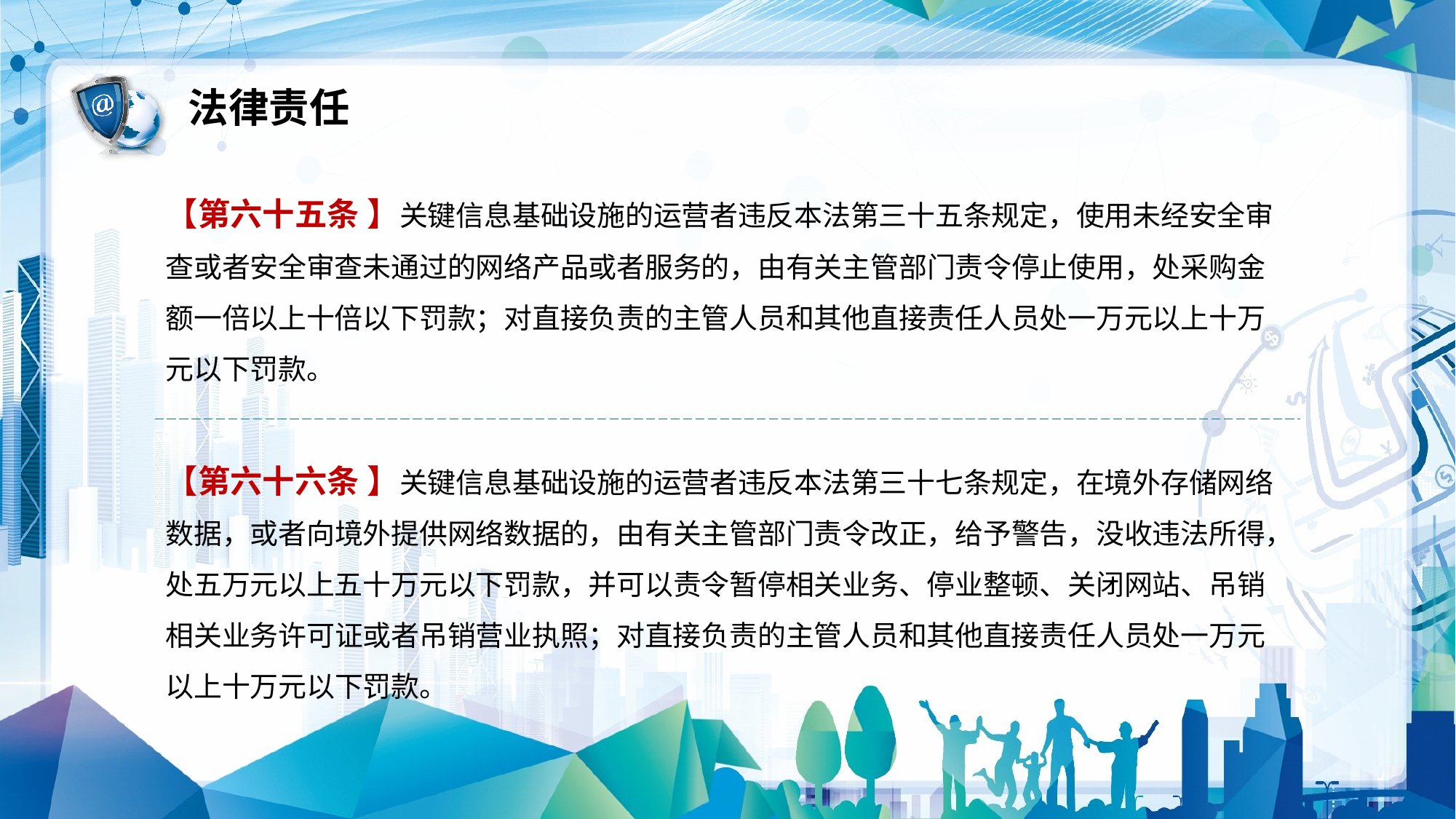

法律责任
【第六十五条 】关键信息基础设施的运营者违反本法第三十五条规定，使用未经安全审查或者安全审查未通过的网络产品或者服务的，由有关主管部门责令停止使用，处采购金额一倍以上十倍以下罚款；对直接负责的主管人员和其他直接责任人员处一万元以上十万元以下罚款。
【第六十六条 】关键信息基础设施的运营者违反本法第三十七条规定，在境外存储网络数据，或者向境外提供网络数据的，由有关主管部门责令改正，给予警告，没收违法所得，处五万元以上五十万元以下罚款，并可以责令暂停相关业务、停业整顿、关闭网站、吊销相关业务许可证或者吊销营业执照；对直接负责的主管人员和其他直接责任人员处一万元以上十万元以下罚款。